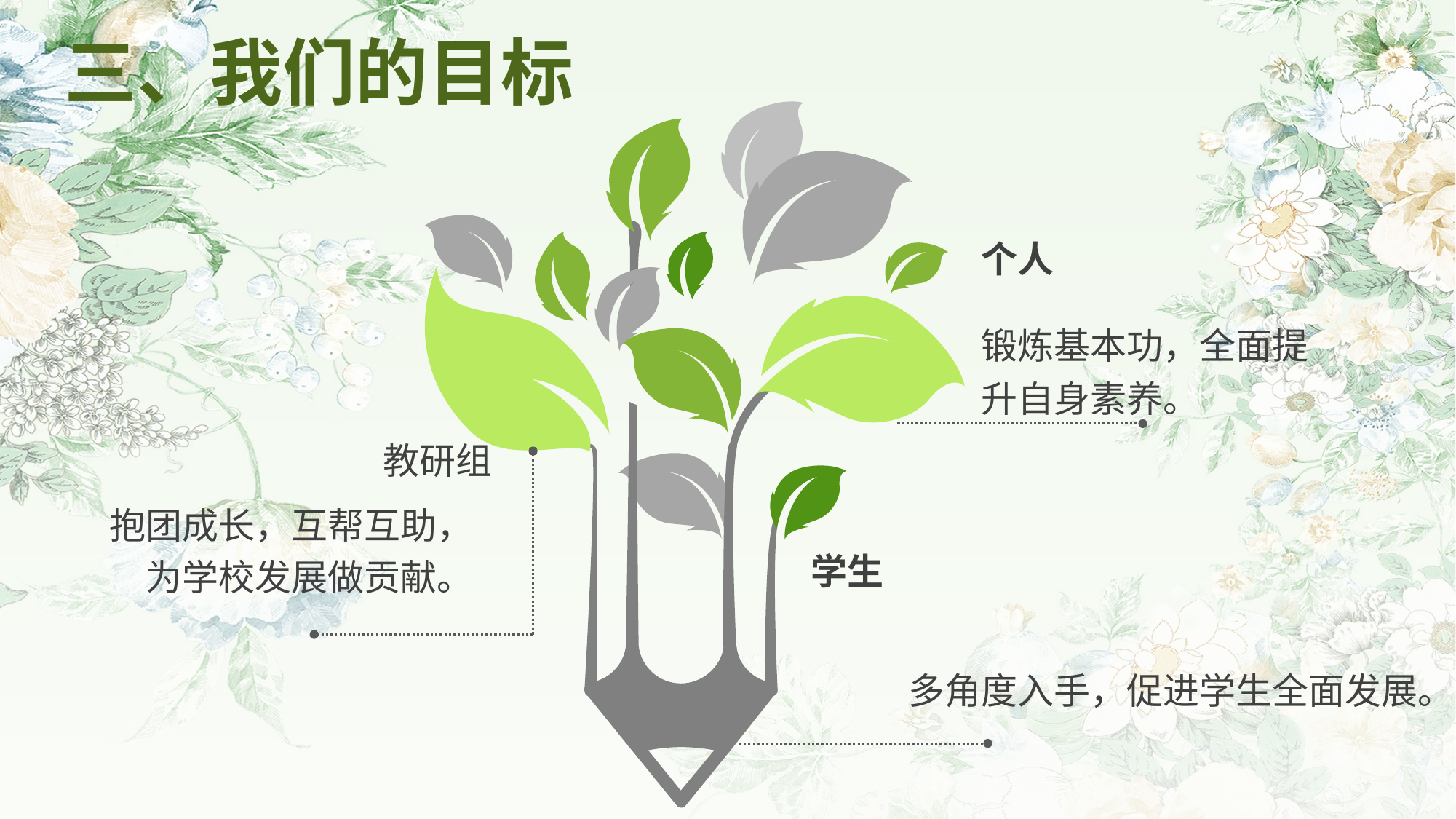

三、我们的目标

个人

锻炼基本功，全面提升自身素养。

教研组

抱团成长，互帮互助，为学校发展做贡献。

学生

多角度入手，促进学生全面发展。